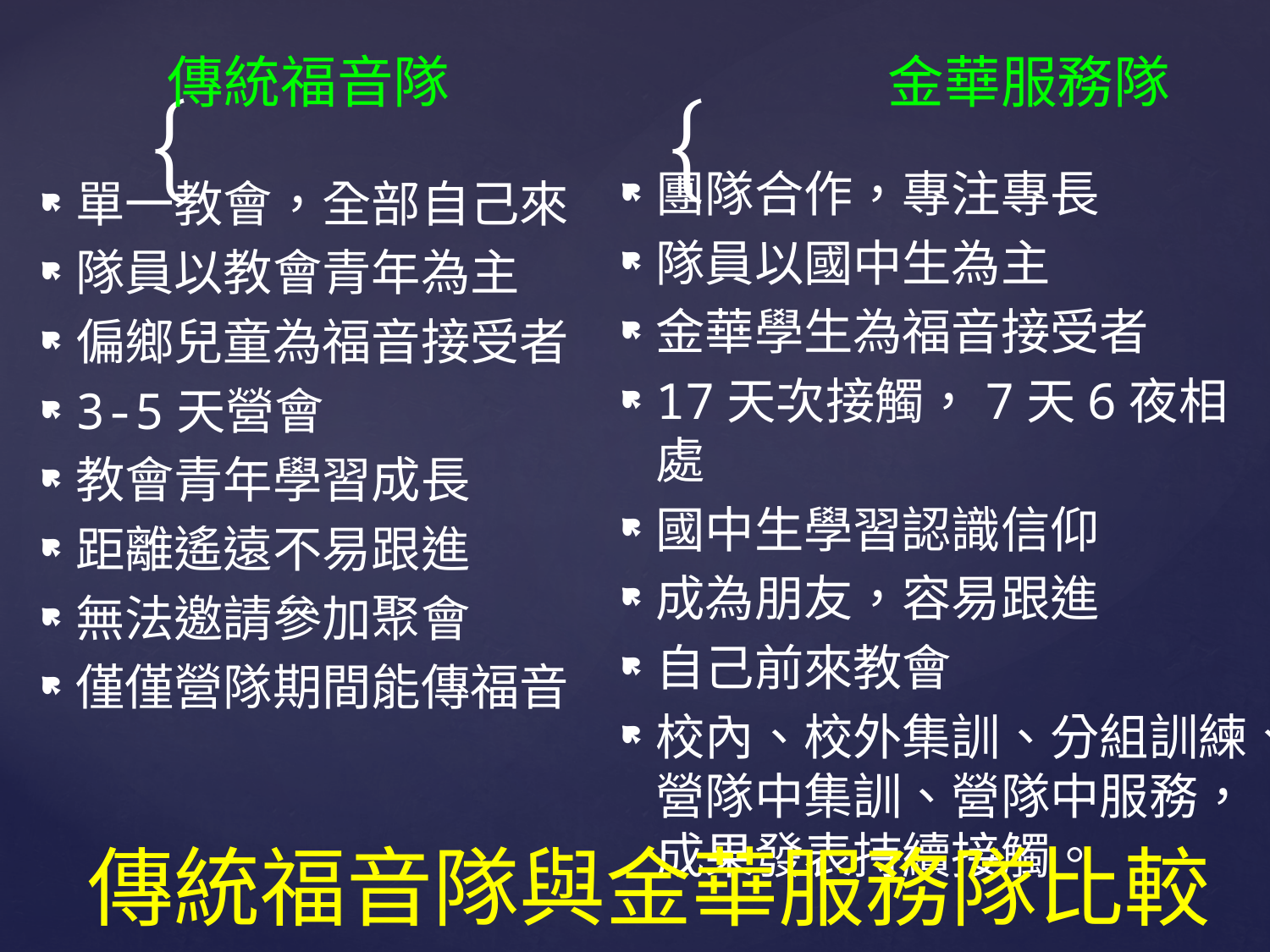

傳統福音隊
金華服務隊
團隊合作，專注專長
隊員以國中生為主
金華學生為福音接受者
17天次接觸，7天6夜相處
國中生學習認識信仰
成為朋友，容易跟進
自己前來教會
校內、校外集訓、分組訓練、營隊中集訓、營隊中服務，成果發表持續接觸。
單一教會，全部自己來
隊員以教會青年為主
偏鄉兒童為福音接受者
3-5天營會
教會青年學習成長
距離遙遠不易跟進
無法邀請參加聚會
僅僅營隊期間能傳福音

# 傳統福音隊與金華服務隊比較